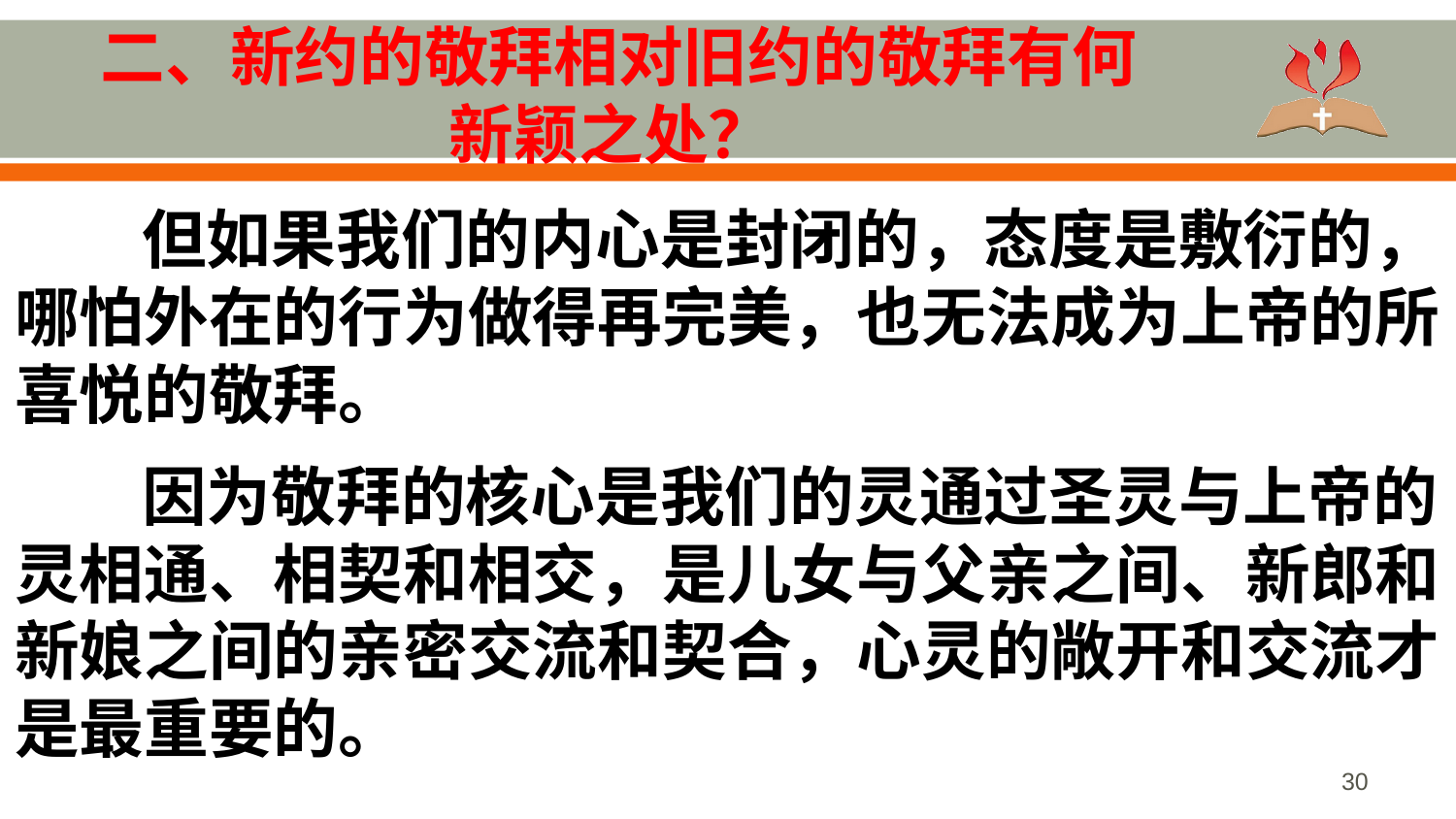

# 二、新约的敬拜相对旧约的敬拜有何新颖之处？
但如果我们的内心是封闭的，态度是敷衍的，哪怕外在的行为做得再完美，也无法成为上帝的所喜悦的敬拜。
因为敬拜的核心是我们的灵通过圣灵与上帝的灵相通、相契和相交，是儿女与父亲之间、新郎和新娘之间的亲密交流和契合，心灵的敞开和交流才是最重要的。

30